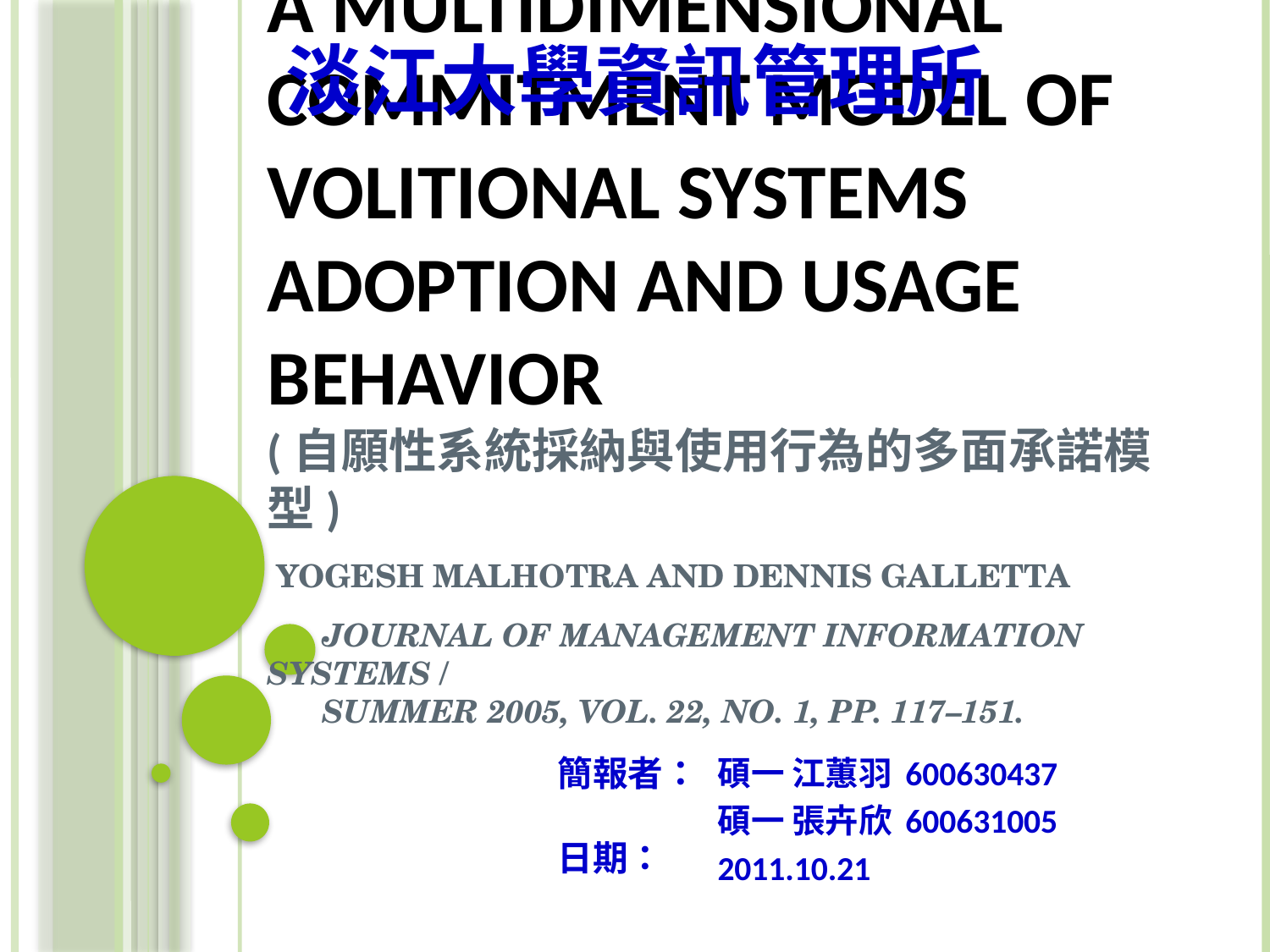

淡江大學資訊管理所
# A Multidimensional Commitment Model of Volitional Systems Adoption and Usage Behavior (自願性系統採納與使用行為的多面承諾模型) YOGESH MALHOTRA AND DENNIS GALLETTA Journal of Management Information Systems / Summer 2005, Vol. 22, No. 1, pp. 117–151.
簡報者：

日期：
碩一 江蕙羽 600630437
碩一 張卉欣 600631005
2011.10.21